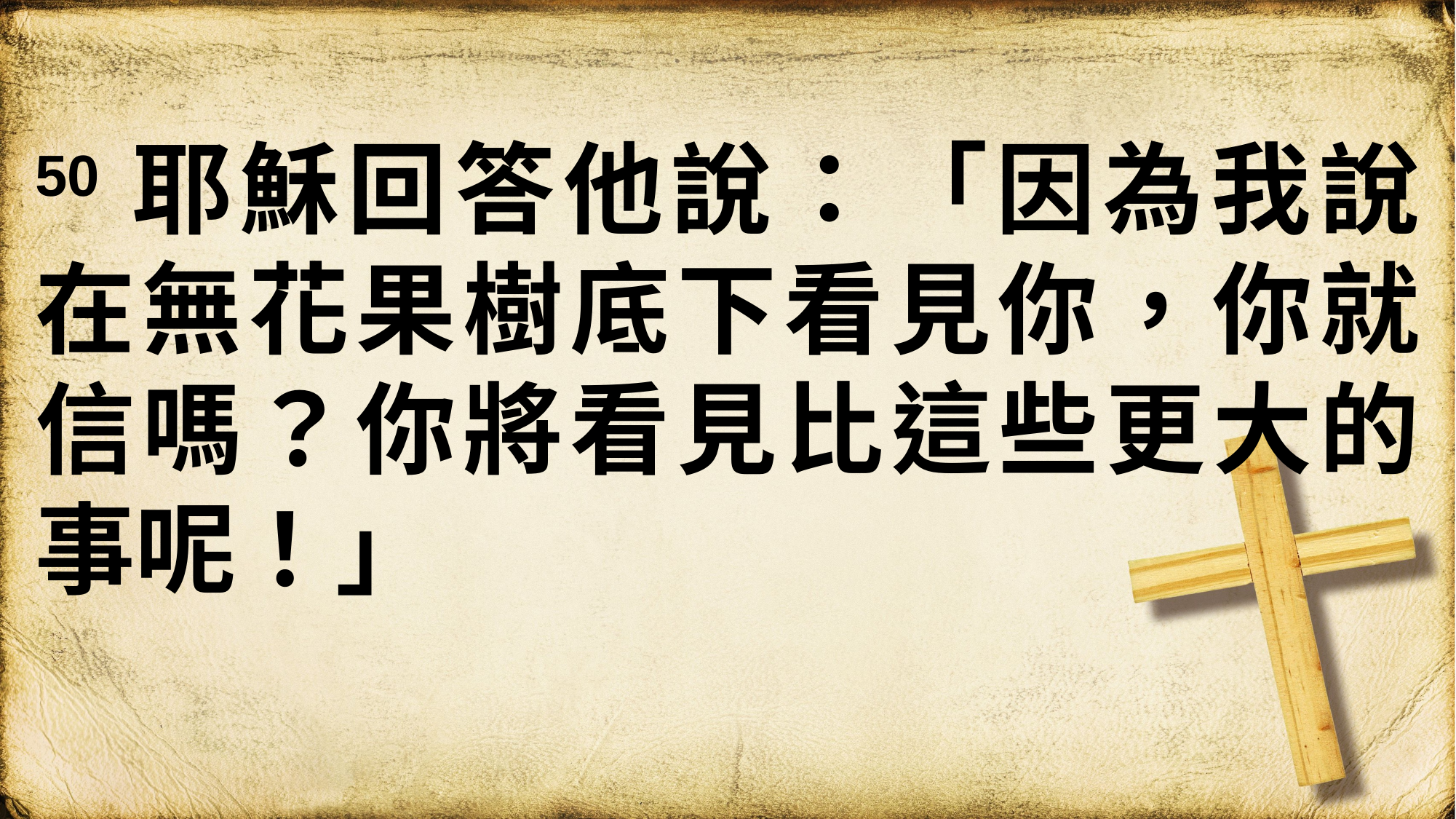

50耶穌回答他說：「因為我說在無花果樹底下看見你，你就信嗎？你將看見比這些更大的事呢！」